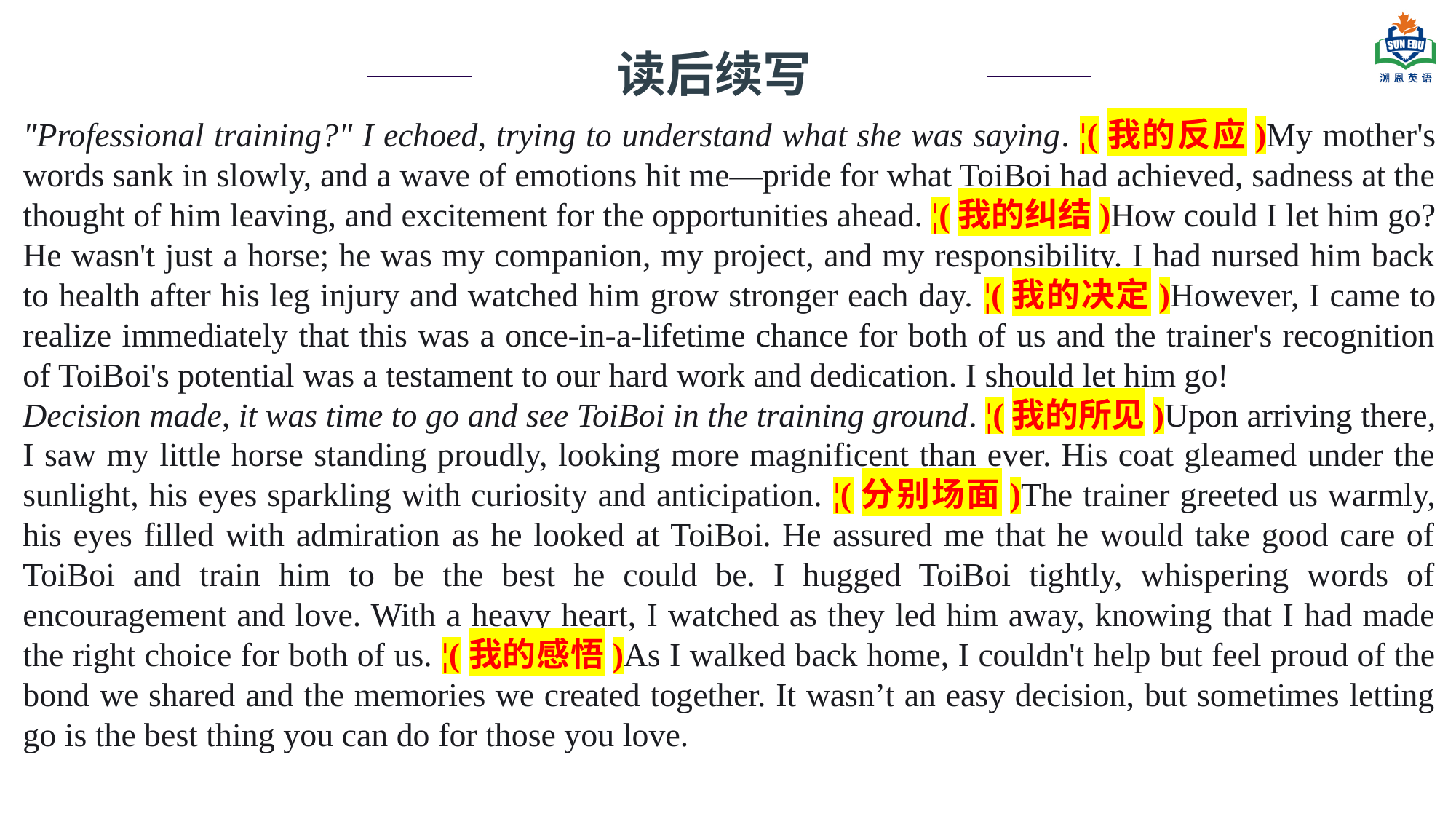

读后续写

"Professional training?" I echoed, trying to understand what she was saying. ¦(我的反应)My mother's words sank in slowly, and a wave of emotions hit me—pride for what ToiBoi had achieved, sadness at the thought of him leaving, and excitement for the opportunities ahead. ¦(我的纠结)How could I let him go? He wasn't just a horse; he was my companion, my project, and my responsibility. I had nursed him back to health after his leg injury and watched him grow stronger each day. ¦(我的决定)However, I came to realize immediately that this was a once-in-a-lifetime chance for both of us and the trainer's recognition of ToiBoi's potential was a testament to our hard work and dedication. I should let him go!
Decision made, it was time to go and see ToiBoi in the training ground. ¦(我的所见)Upon arriving there, I saw my little horse standing proudly, looking more magnificent than ever. His coat gleamed under the sunlight, his eyes sparkling with curiosity and anticipation. ¦(分别场面)The trainer greeted us warmly, his eyes filled with admiration as he looked at ToiBoi. He assured me that he would take good care of ToiBoi and train him to be the best he could be. I hugged ToiBoi tightly, whispering words of encouragement and love. With a heavy heart, I watched as they led him away, knowing that I had made the right choice for both of us. ¦(我的感悟)As I walked back home, I couldn't help but feel proud of the bond we shared and the memories we created together. It wasn’t an easy decision, but sometimes letting go is the best thing you can do for those you love.